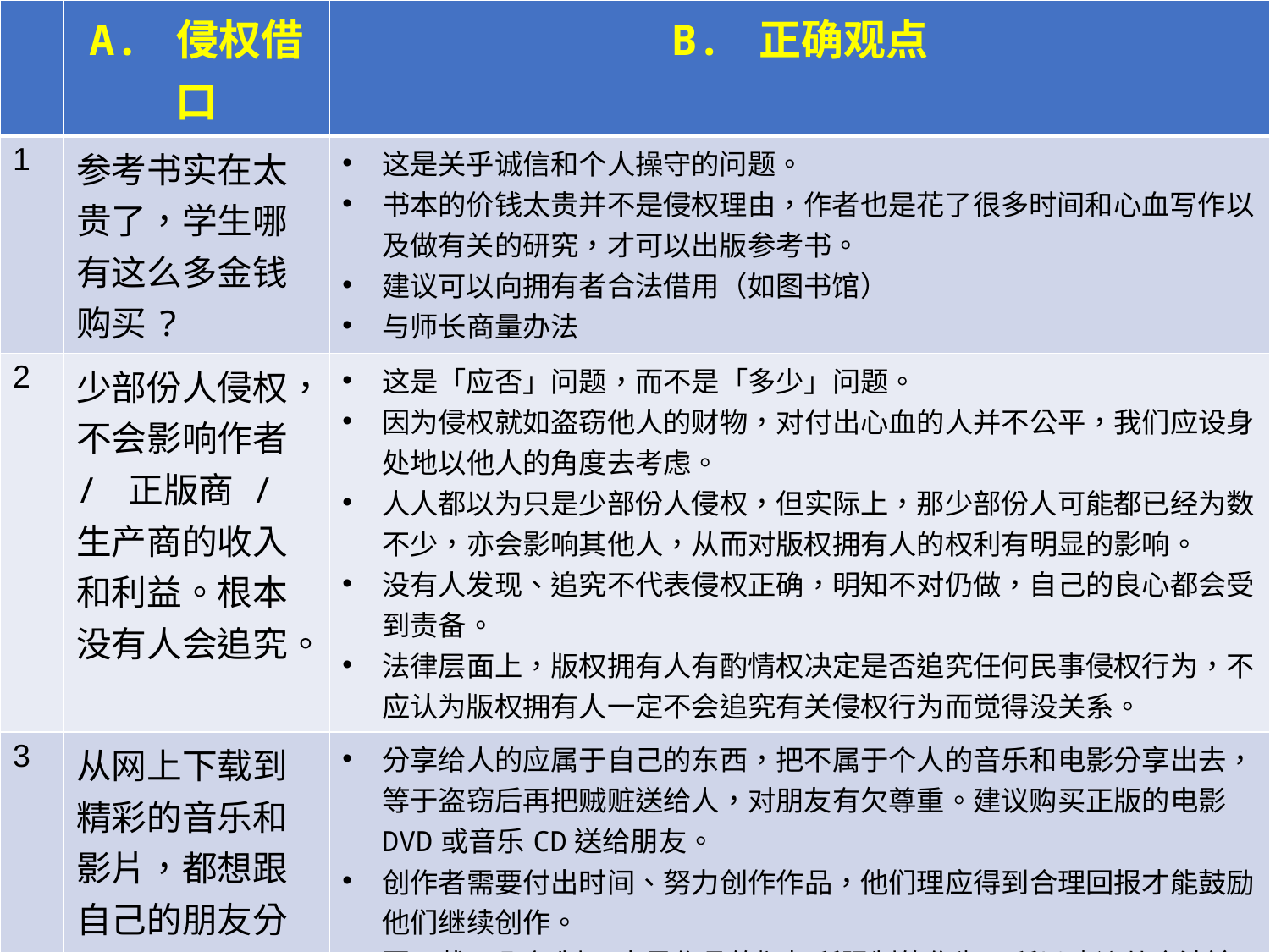

|  | A. 侵权借口 | B. 正确观点 |
| --- | --- | --- |
| 1 | 参考书实在太贵了，学生哪有这么多金钱购买? | 这是关乎诚信和个人操守的问题。 书本的价钱太贵并不是侵权理由，作者也是花了很多时间和心血写作以及做有关的研究，才可以出版参考书。 建议可以向拥有者合法借用（如图书馆） 与师长商量办法 |
| 2 | 少部份人侵权，不会影响作者 / 正版商 / 生产商的收入和利益。根本没有人会追究。 | 这是「应否」问题，而不是「多少」问题。 因为侵权就如盗窃他人的财物，对付出心血的人并不公平，我们应设身处地以他人的角度去考虑。 人人都以为只是少部份人侵权，但实际上，那少部份人可能都已经为数不少，亦会影响其他人，从而对版权拥有人的权利有明显的影响。 没有人发现、追究不代表侵权正确，明知不对仍做，自己的良心都会受到责备。 法律层面上，版权拥有人有酌情权决定是否追究任何民事侵权行为，不应认为版权拥有人一定不会追究有关侵权行为而觉得没关系。 |
| 3 | 从网上下载到精彩的音乐和影片，都想跟自己的朋友分享，难道我把要把分享的音乐和电影都购买下来? | 分享给人的应属于自己的东西，把不属于个人的音乐和电影分享出去，等于盗窃后再把贼赃送给人，对朋友有欠尊重。建议购买正版的电影DVD或音乐CD送给朋友。 创作者需要付出时间、努力创作作品，他们理应得到合理回报才能鼓励他们继续创作。 因下载(即复制)也是作品的版权所限制的作为，所以建议从合法途径收听或观看或下载版权作品。 法律层面上，市民一般购买电影DVD，音乐CD或其电子档案，购买的只是物品的拥有权，并不会拥有该电影或音乐的版权，所以购买亦不代表可以把电影或音乐档案分享给朋友。 |